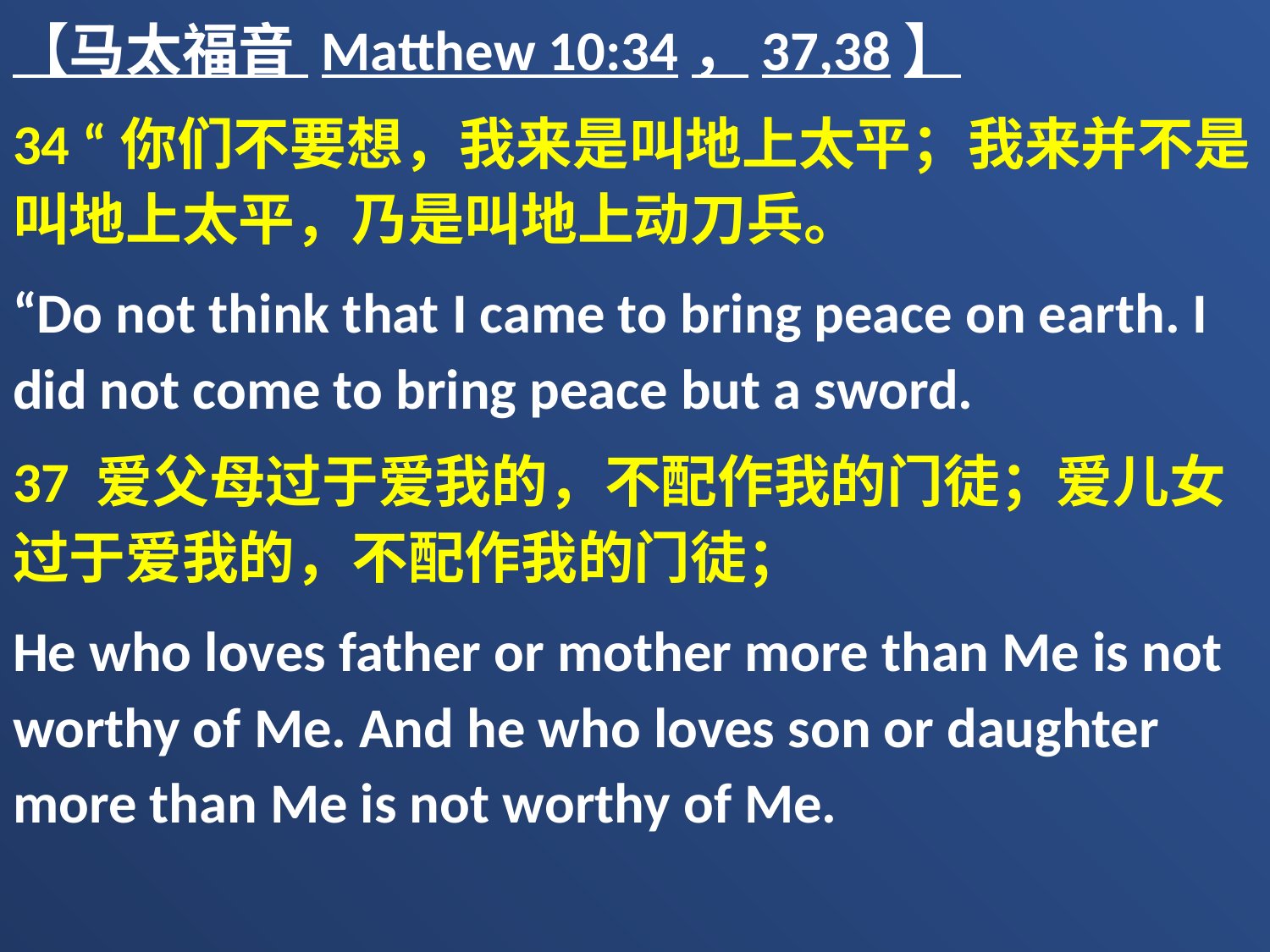

【马太福音 Matthew 10:34，37,38】
34 “你们不要想，我来是叫地上太平；我来并不是叫地上太平，乃是叫地上动刀兵。
“Do not think that I came to bring peace on earth. I did not come to bring peace but a sword.
37 爱父母过于爱我的，不配作我的门徒；爱儿女过于爱我的，不配作我的门徒；
He who loves father or mother more than Me is not worthy of Me. And he who loves son or daughter more than Me is not worthy of Me.